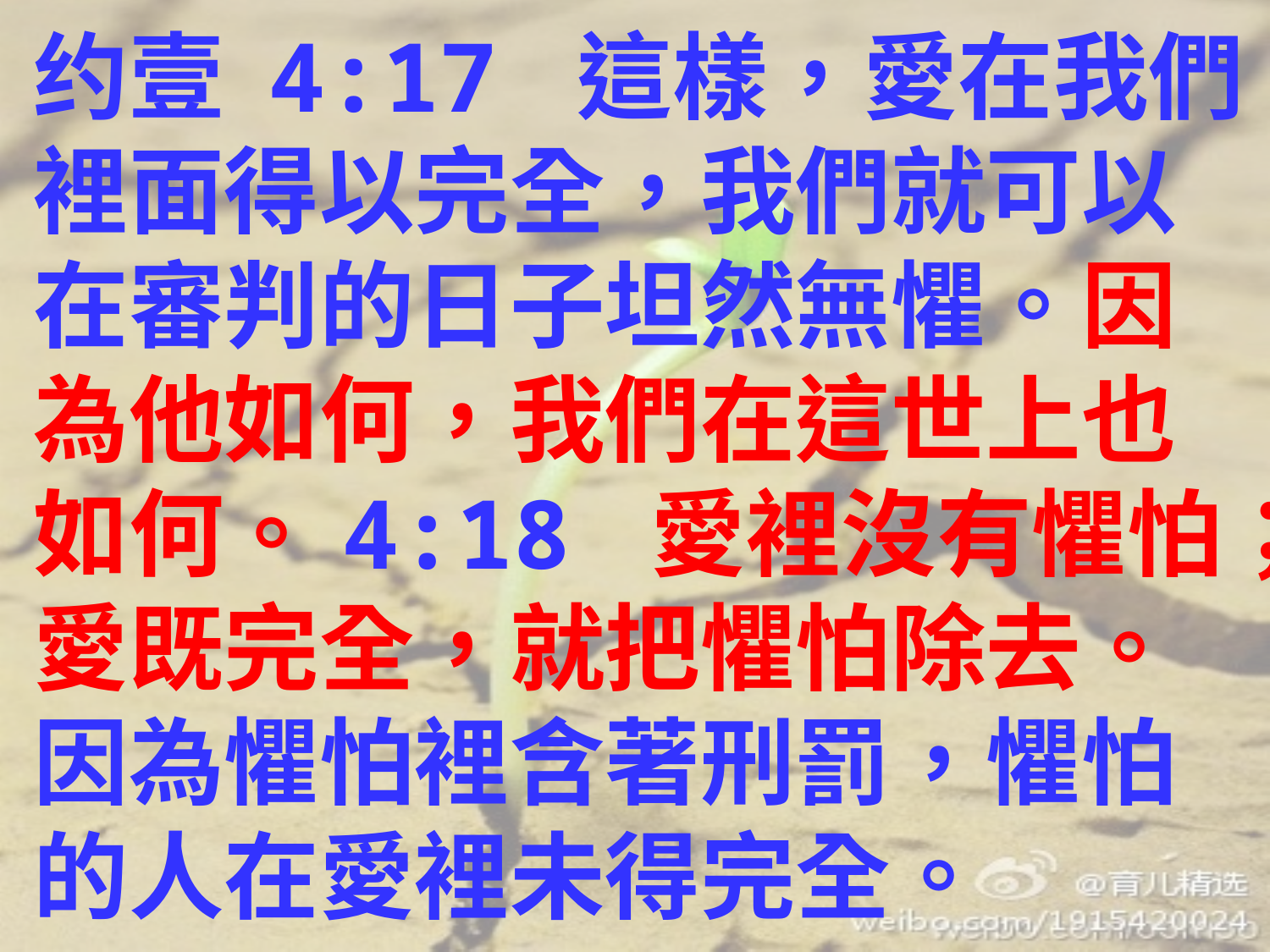

约壹 4:17 這樣，愛在我們裡面得以完全，我們就可以在審判的日子坦然無懼。因為他如何，我們在這世上也如何。4:18 愛裡沒有懼怕；愛既完全，就把懼怕除去。因為懼怕裡含著刑罰，懼怕的人在愛裡未得完全。